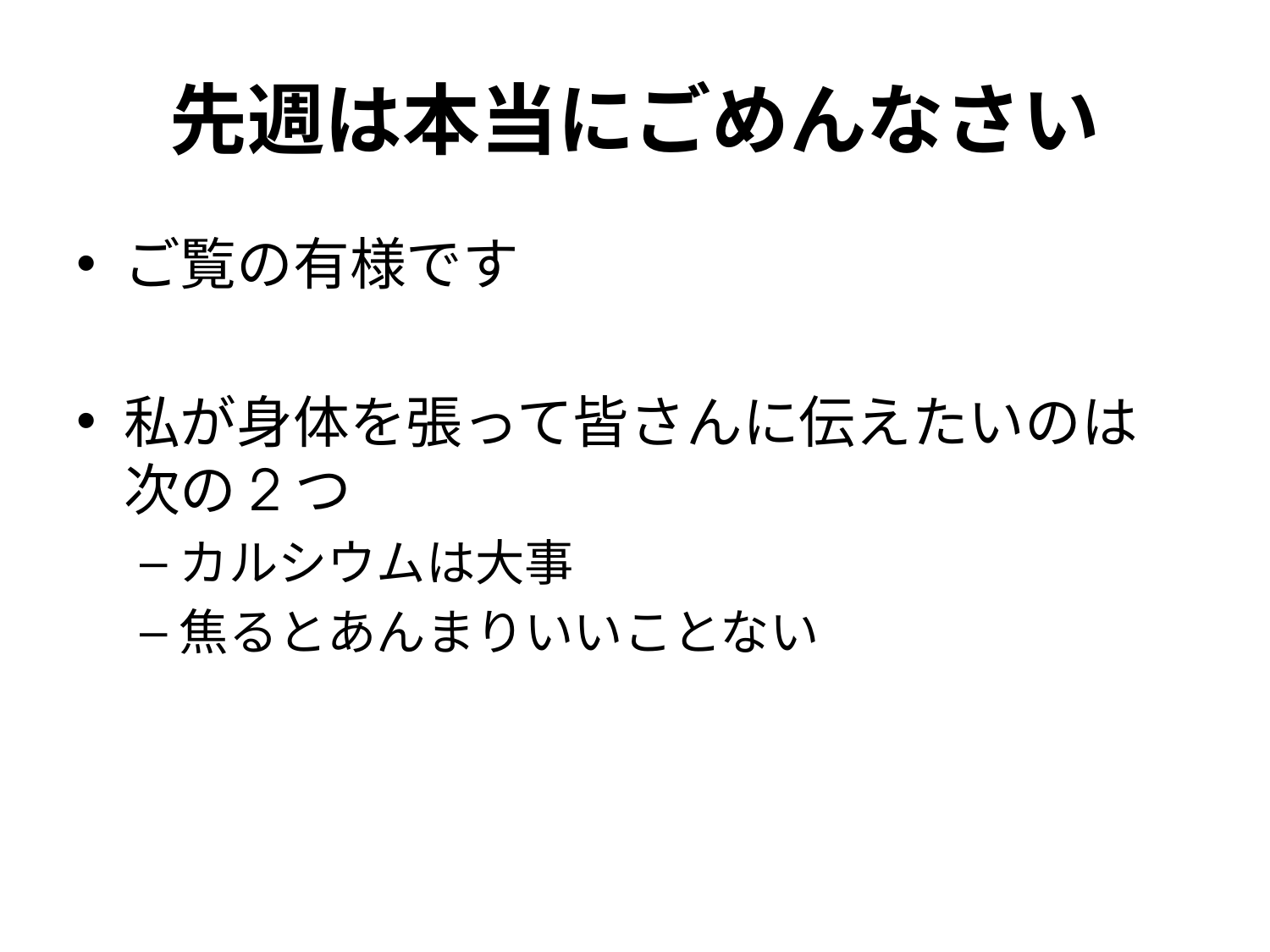

# 先週は本当にごめんなさい
ご覧の有様です

私が身体を張って皆さんに伝えたいのは次の2つ
カルシウムは大事
焦るとあんまりいいことない